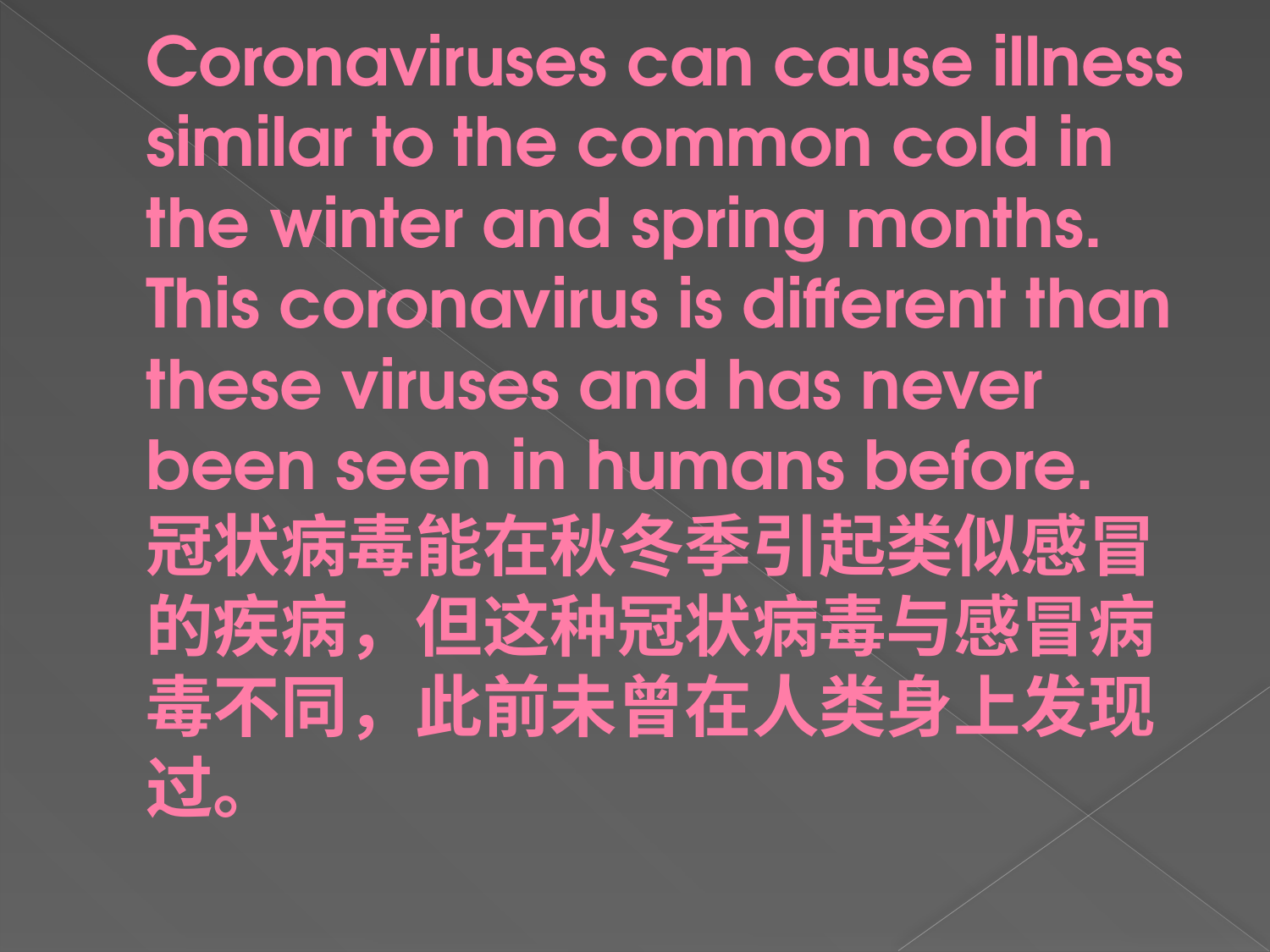

# Coronaviruses can cause illness similar to the common cold in the winter and spring months. This coronavirus is different than these viruses and has never been seen in humans before. 冠状病毒能在秋冬季引起类似感冒的疾病，但这种冠状病毒与感冒病毒不同，此前未曾在人类身上发现过。